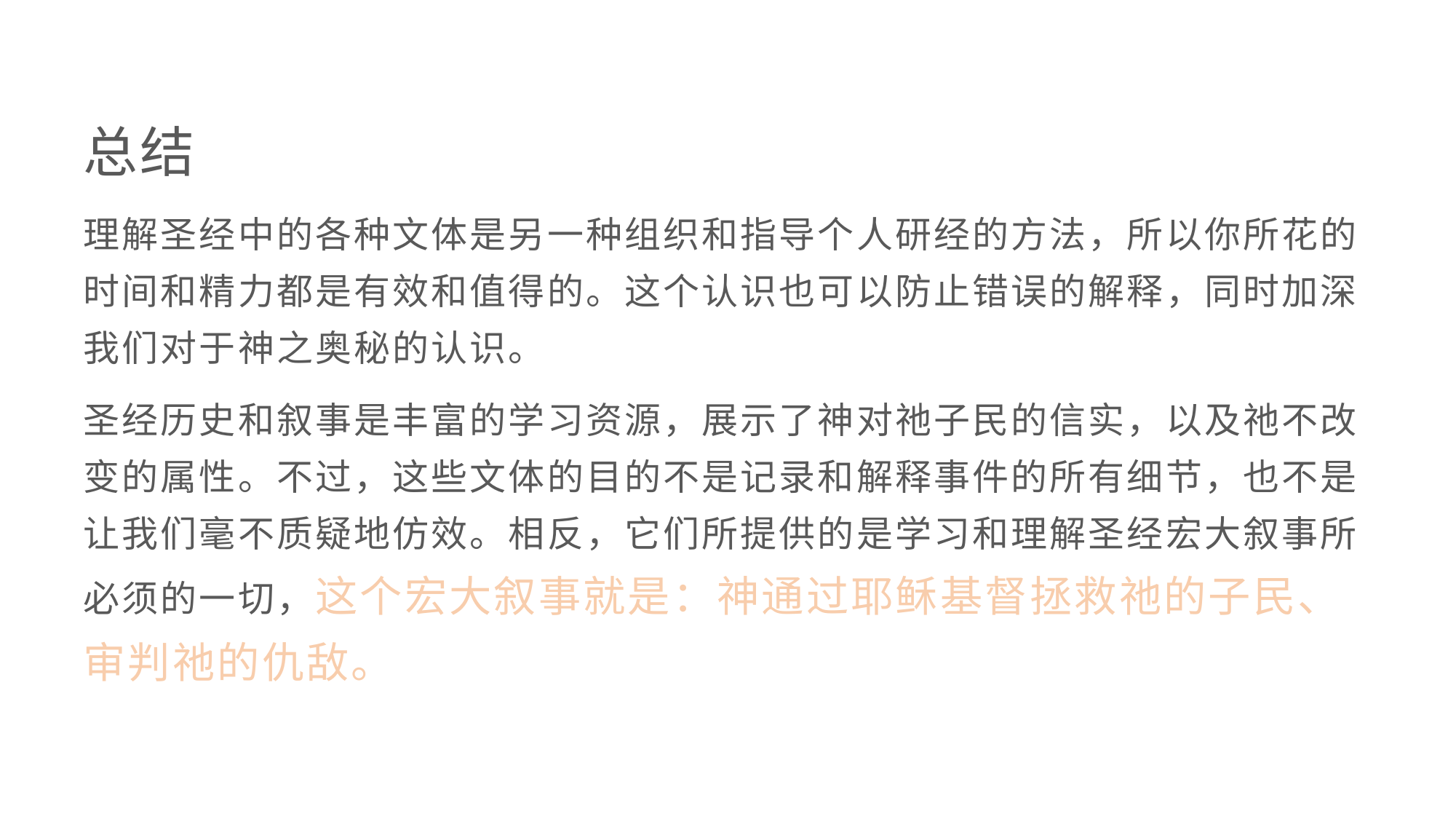

总结
理解圣经中的各种文体是另一种组织和指导个人研经的方法，所以你所花的时间和精力都是有效和值得的。这个认识也可以防止错误的解释，同时加深我们对于神之奥秘的认识。
圣经历史和叙事是丰富的学习资源，展示了神对祂子民的信实，以及祂不改变的属性。不过，这些文体的目的不是记录和解释事件的所有细节，也不是让我们毫不质疑地仿效。相反，它们所提供的是学习和理解圣经宏大叙事所必须的一切，这个宏大叙事就是：神通过耶稣基督拯救祂的子民、审判祂的仇敌。